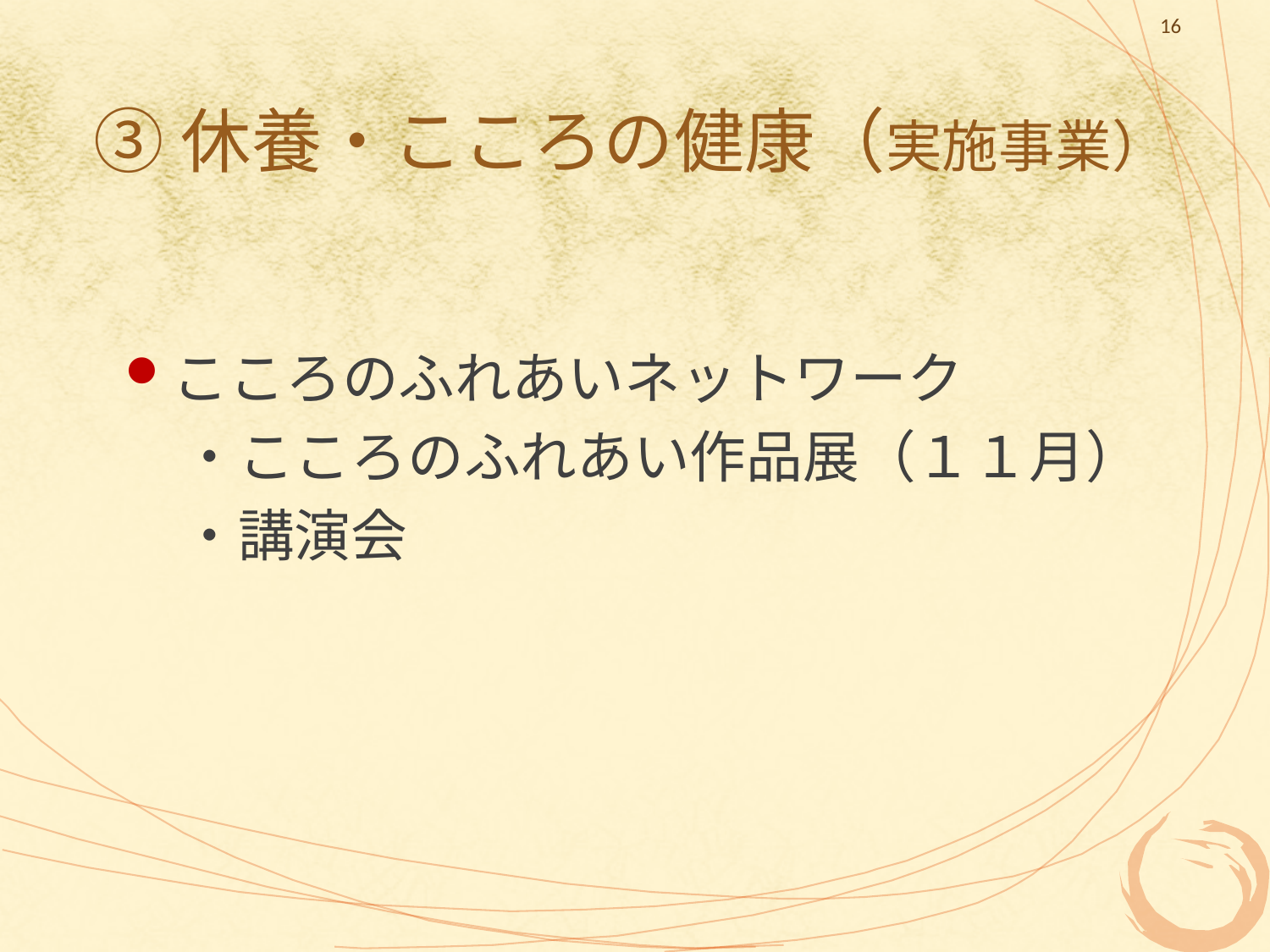

16
# ③休養・こころの健康（実施事業）
こころのふれあいネットワーク
　・こころのふれあい作品展（１１月）
　・講演会